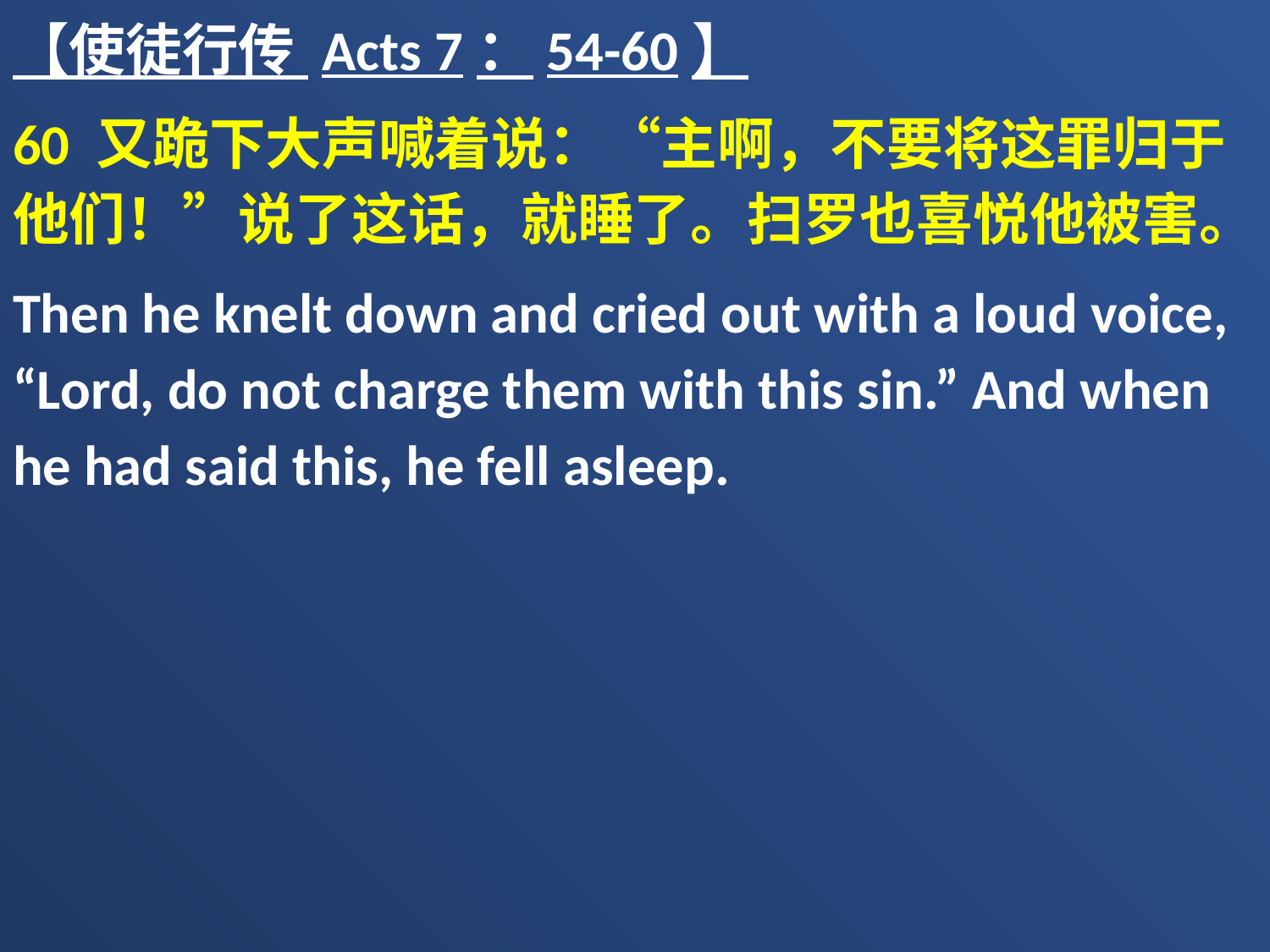

【使徒行传 Acts 7：54-60】
60 又跪下大声喊着说：“主啊，不要将这罪归于他们！”说了这话，就睡了。扫罗也喜悦他被害。
Then he knelt down and cried out with a loud voice, “Lord, do not charge them with this sin.” And when he had said this, he fell asleep.